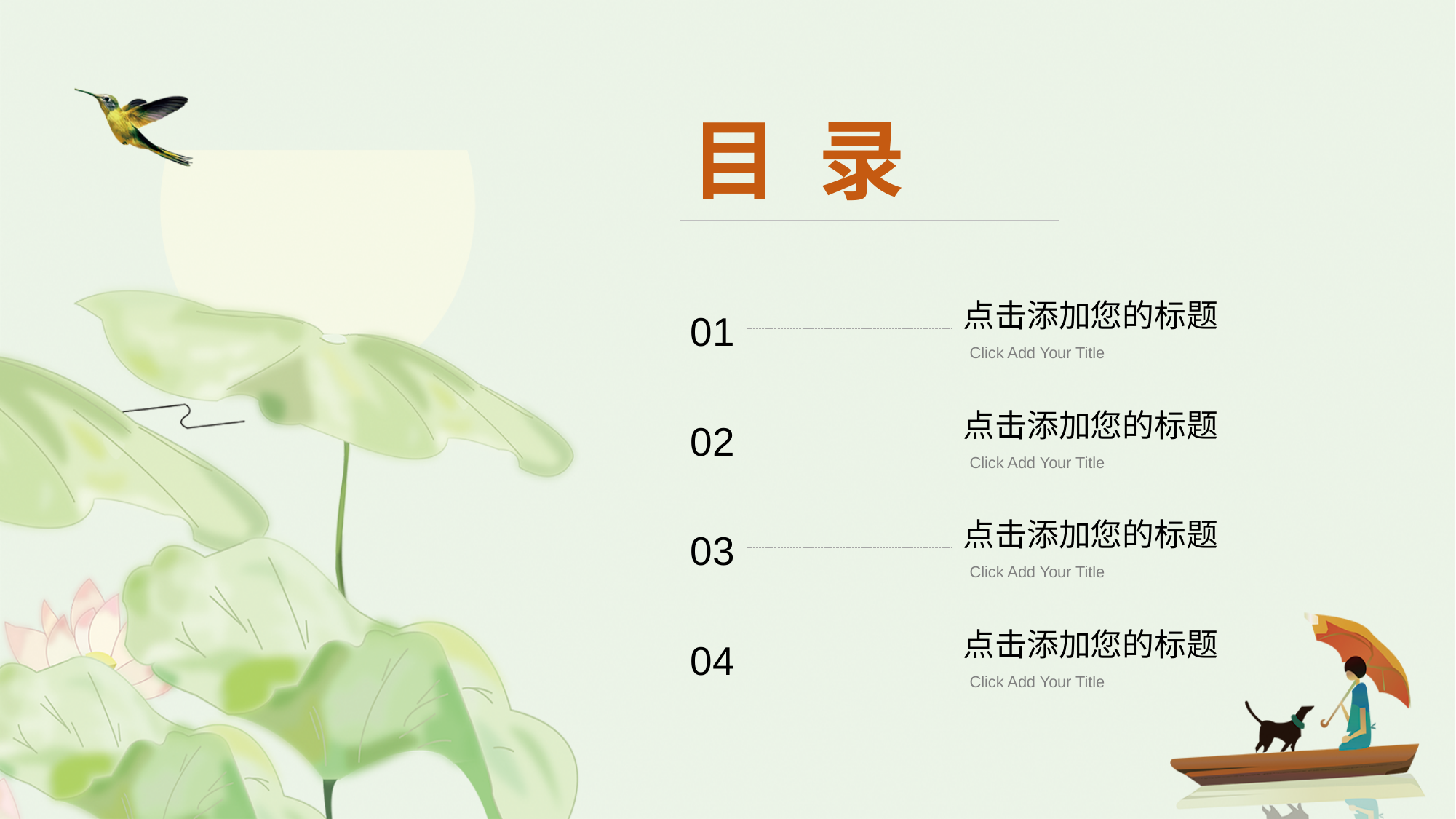

目  录
点击添加您的标题
01
Click Add Your Title
点击添加您的标题
02
Click Add Your Title
点击添加您的标题
03
Click Add Your Title
点击添加您的标题
04
Click Add Your Title